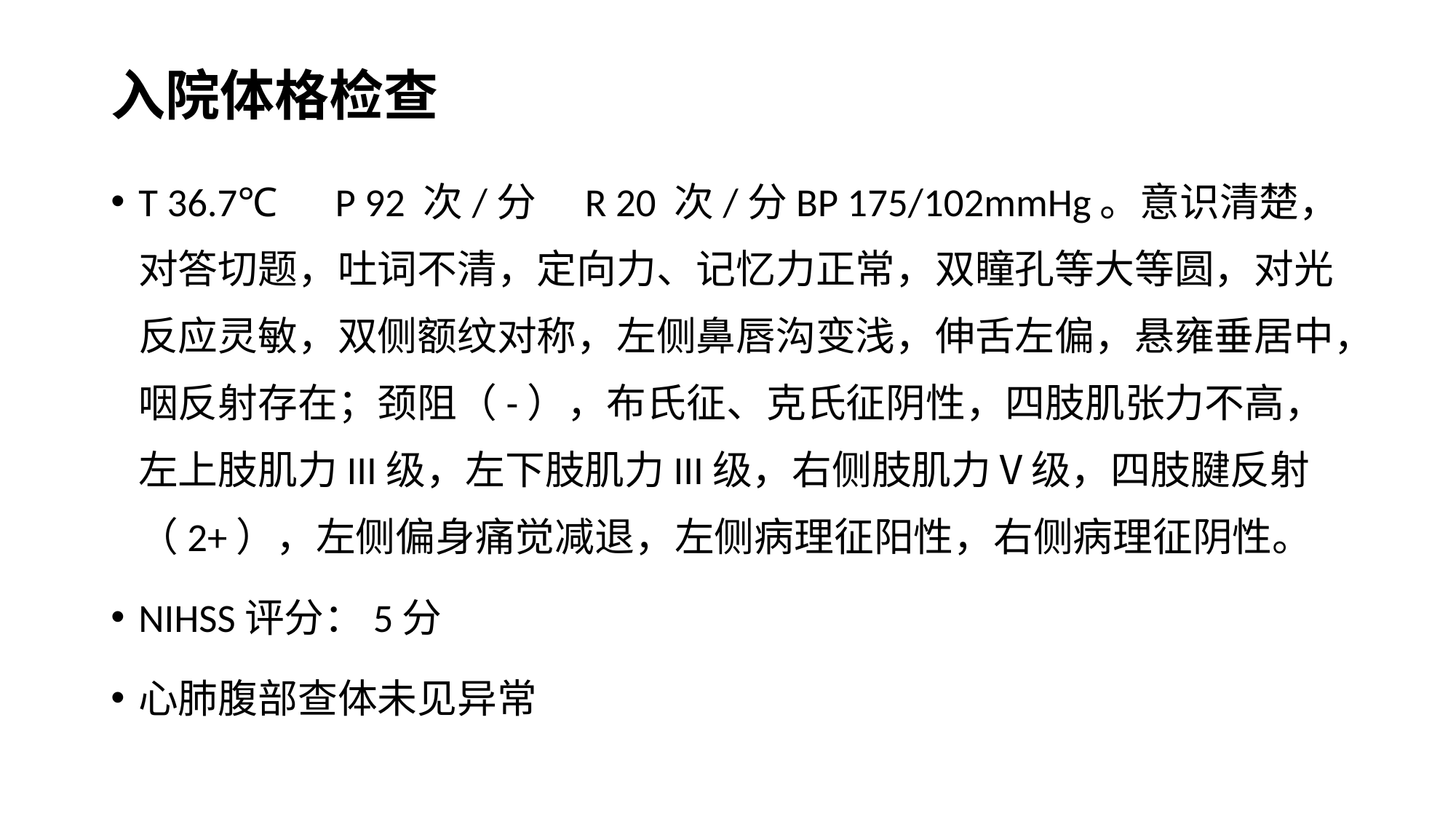

# 入院体格检查
T 36.7℃　P 92 次/分　R 20 次/分BP 175/102mmHg。意识清楚，对答切题，吐词不清，定向力、记忆力正常，双瞳孔等大等圆，对光反应灵敏，双侧额纹对称，左侧鼻唇沟变浅，伸舌左偏，悬雍垂居中，咽反射存在；颈阻（-），布氏征、克氏征阴性，四肢肌张力不高，左上肢肌力III级，左下肢肌力III级，右侧肢肌力Ⅴ级，四肢腱反射（2+），左侧偏身痛觉减退，左侧病理征阳性，右侧病理征阴性。
NIHSS评分：5分
心肺腹部查体未见异常